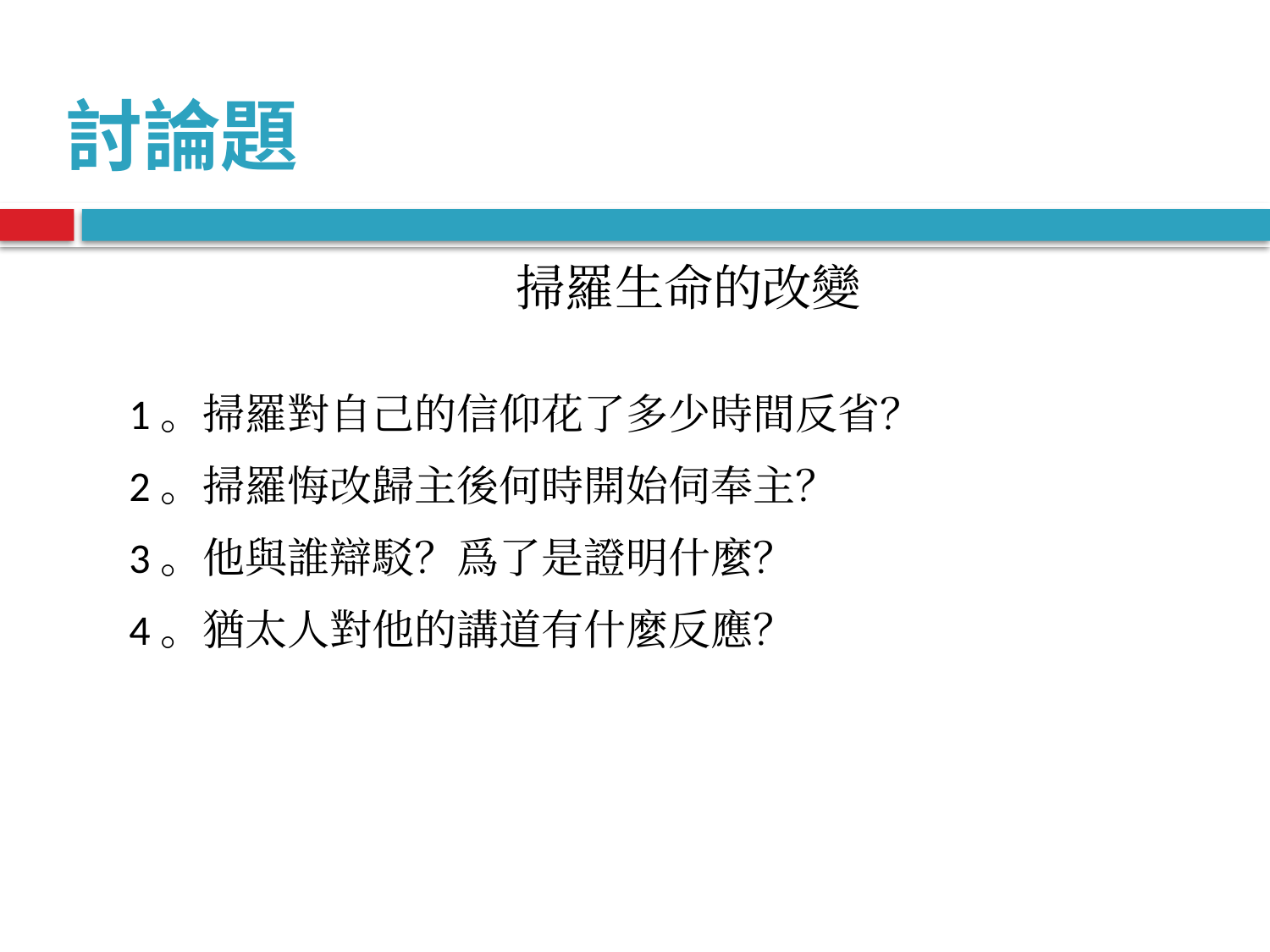

討論題
                                掃羅生命的改變

1。掃羅對自己的信仰花了多少時間反省？
2。掃羅悔改歸主後何時開始伺奉主？
3。他與誰辯駁？爲了是證明什麼？
4。猶太人對他的講道有什麼反應？